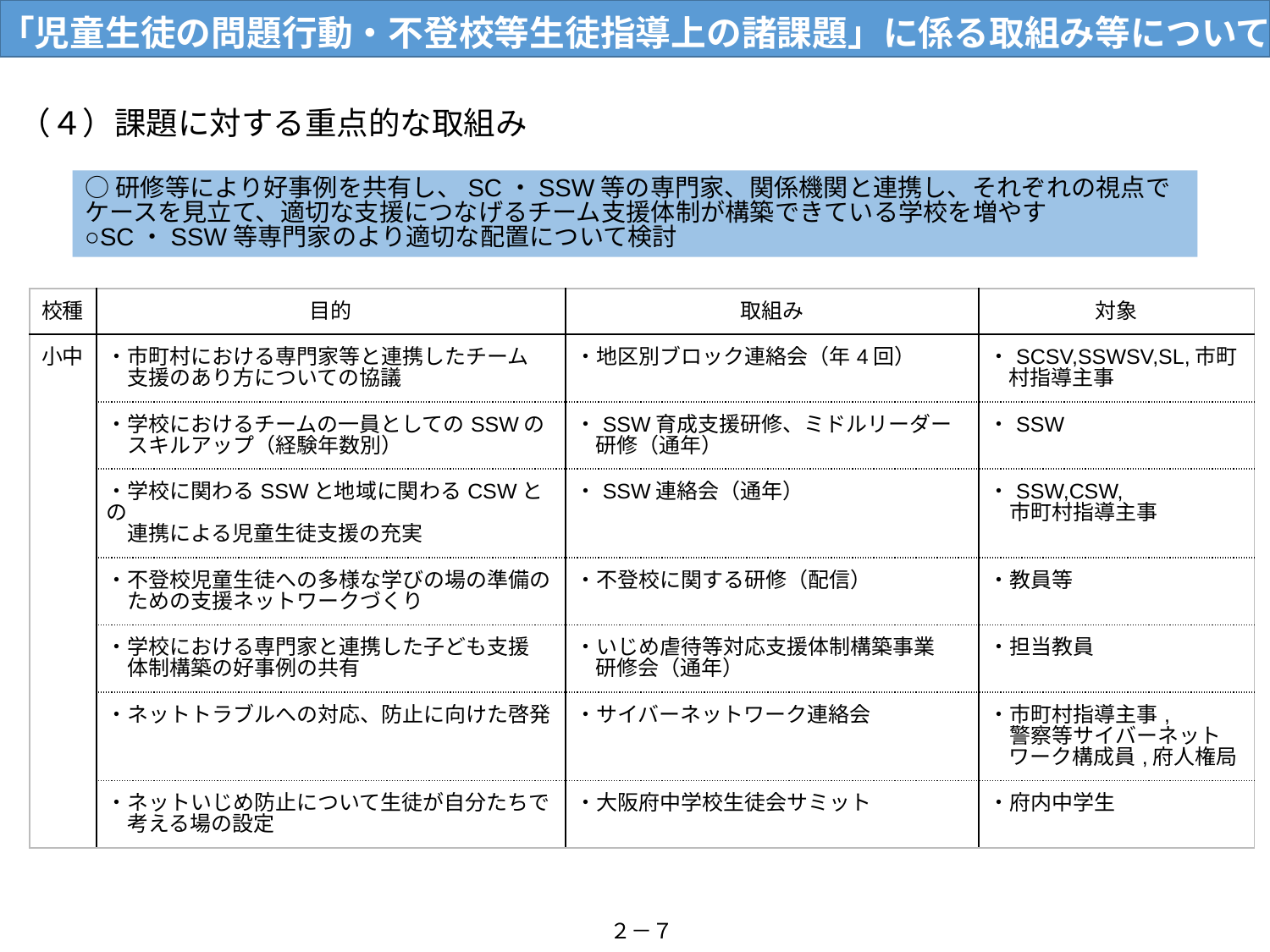

「児童生徒の問題行動・不登校等生徒指導上の諸課題」に係る取組み等について
（４）課題に対する重点的な取組み
○研修等により好事例を共有し、SC・SSW等の専門家、関係機関と連携し、それぞれの視点でケースを見立て、適切な支援につなげるチーム支援体制が構築できている学校を増やす
○SC・SSW等専門家のより適切な配置について検討
| 校種 | 目的 | 取組み | 対象 |
| --- | --- | --- | --- |
| 小中 | ・市町村における専門家等と連携したチーム 　支援のあり方についての協議 | ・地区別ブロック連絡会（年4回） | ・SCSV,SSWSV,SL,市町村指導主事 |
|  | ・学校におけるチームの一員としてのSSWの 　スキルアップ（経験年数別） | ・SSW育成支援研修、ミドルリーダー 研修（通年） | ・SSW |
|  | ・学校に関わるSSWと地域に関わるCSWとの 　連携による児童生徒支援の充実 | ・SSW連絡会（通年） | ・SSW,CSW, 　市町村指導主事 |
|  | ・不登校児童生徒への多様な学びの場の準備の 　ための支援ネットワークづくり | ・不登校に関する研修（配信） | ・教員等 |
|  | ・学校における専門家と連携した子ども支援 　体制構築の好事例の共有 | ・いじめ虐待等対応支援体制構築事業 研修会（通年） | ・担当教員 |
|  | ・ネットトラブルへの対応、防止に向けた啓発 | ・サイバーネットワーク連絡会 | ・市町村指導主事, 　警察等サイバーネットワーク構成員,府人権局 |
|  | ・ネットいじめ防止について生徒が自分たちで 　考える場の設定 | ・大阪府中学校生徒会サミット | ・府内中学生 |
２－７